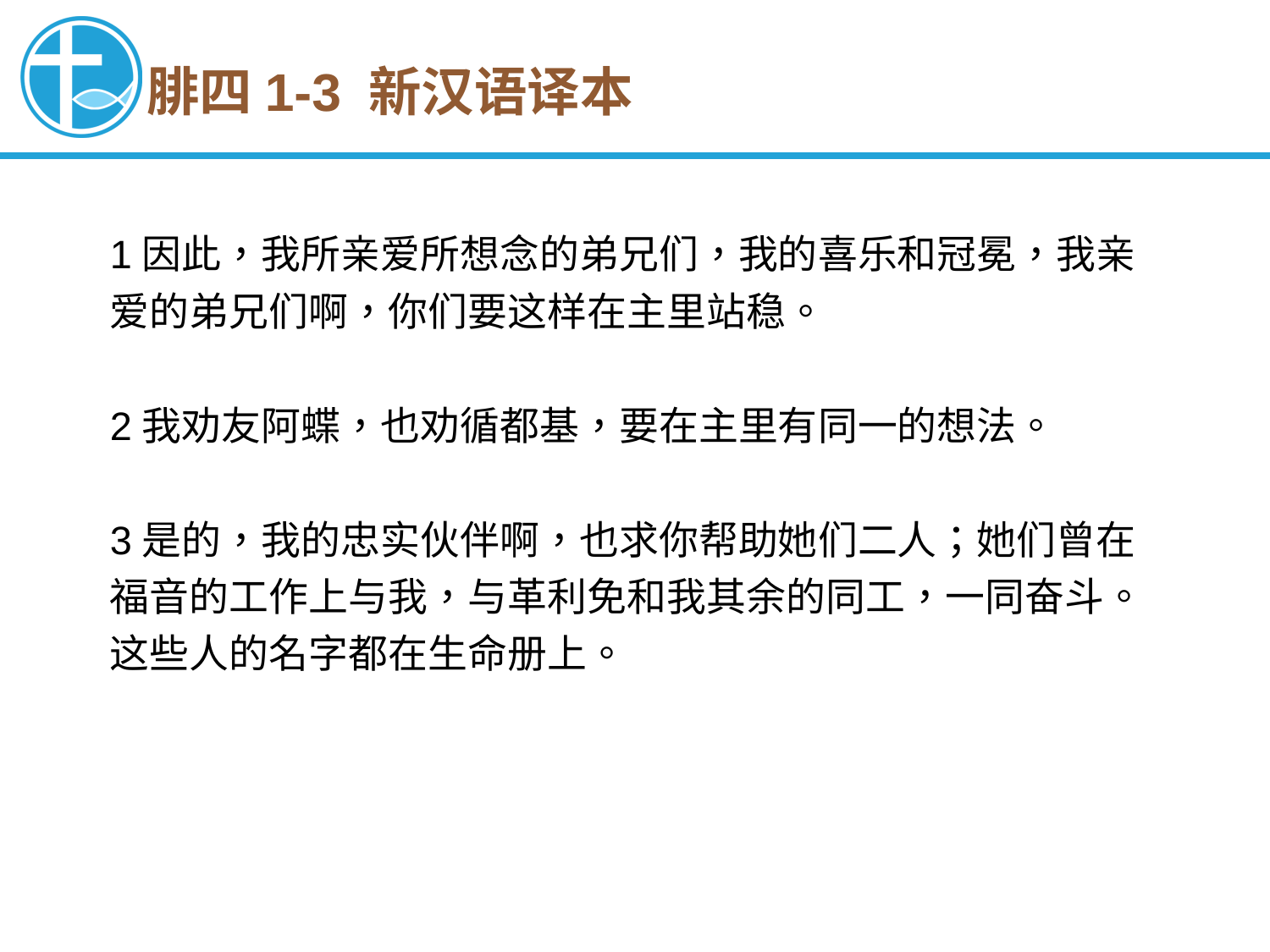

腓四1-3 新汉语译本
1因此，我所亲爱所想念的弟兄们，我的喜乐和冠冕，我亲爱的弟兄们啊，你们要这样在主里站稳。

2我劝友阿蝶，也劝循都基，要在主里有同一的想法。

3是的，我的忠实伙伴啊，也求你帮助她们二人；她们曾在福音的工作上与我，与革利免和我其余的同工，一同奋斗。这些人的名字都在生命册上。